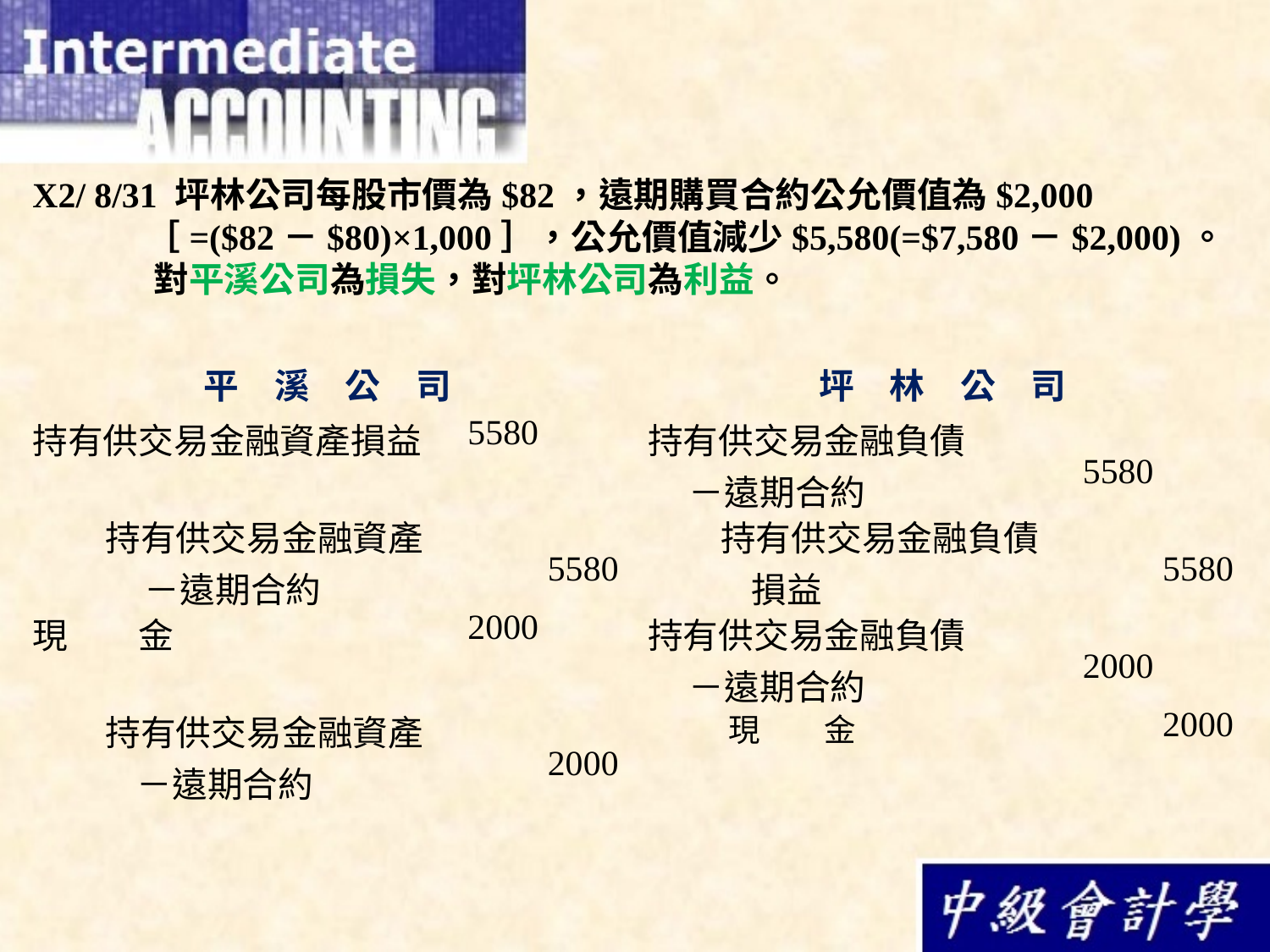

X2/ 8/31 坪林公司每股市價為$82，遠期購買合約公允價值為$2,000
             ［=($82－$80)×1,000］，公允價值減少$5,580(=$7,580－$2,000)。
              對平溪公司為損失，對坪林公司為利益。

| 平　溪　公　司 |  | 坪　林　公　司 |  |
| --- | --- | --- | --- |
| 持有供交易金融資產損益 | 5580 | 持有供交易金融負債 －遠期合約 | 5580 |
| 持有供交易金融資產 －遠期合約 | 5580 | 持有供交易金融負債 損益 | 5580 |
| 現　　金 | 2000 | 持有供交易金融負債 －遠期合約 | 2000 |
| 持有供交易金融資產 －遠期合約 | 2000 | 現　　金 | 2000 |